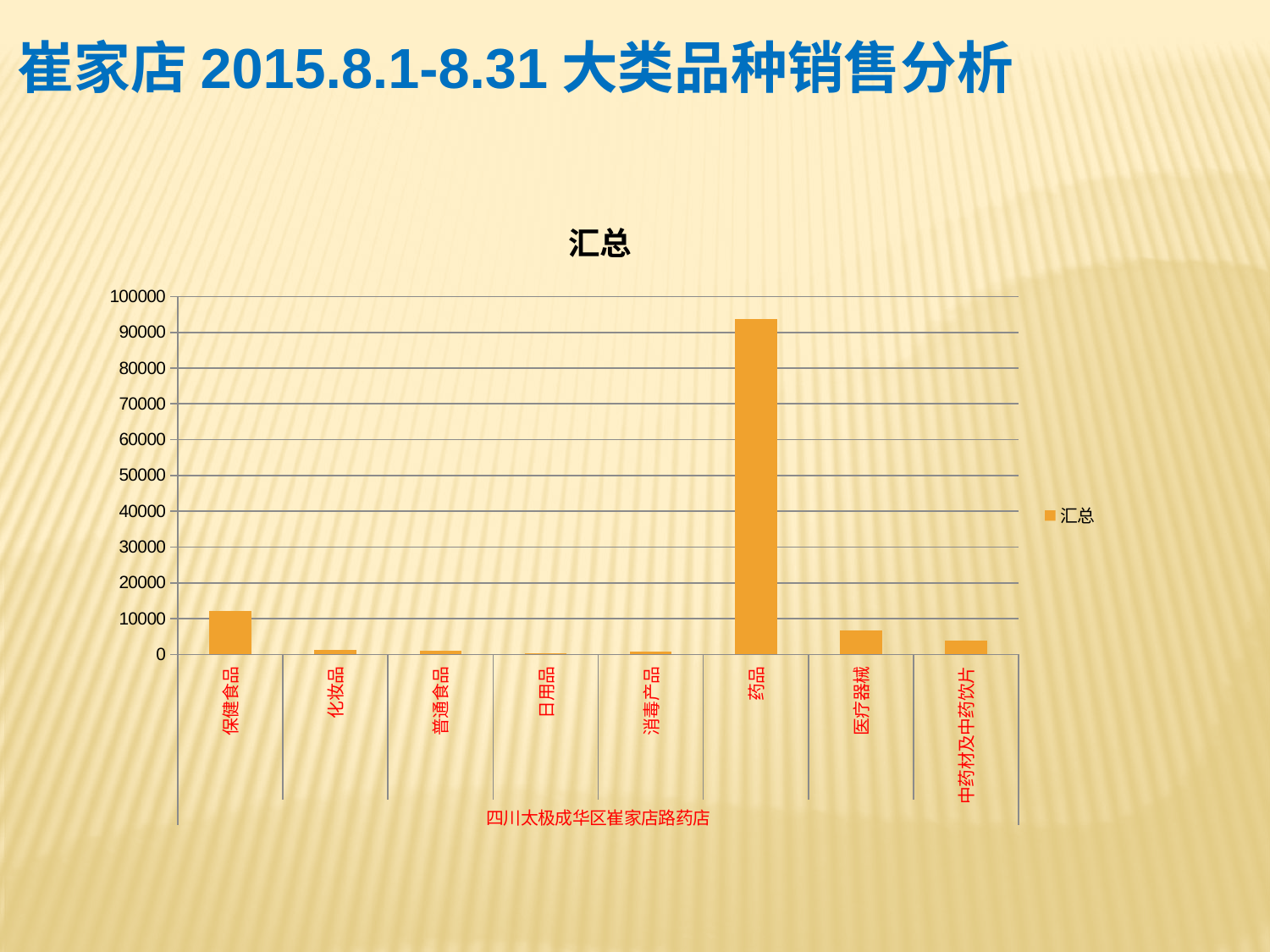

崔家店2015.8.1-8.31大类品种销售分析

### Chart:

| Category | 汇总 |
|---|---|
| 保健食品 | 12235.289999999985 |
| 化妆品 | 1260.08 |
| 普通食品 | 958.2999999999998 |
| 日用品 | 293.32 |
| 消毒产品 | 692.5300000000001 |
| 药品 | 93820.87000000026 |
| 医疗器械 | 6695.690000000001 |
| 中药材及中药饮片 | 3977.6799999999994 |